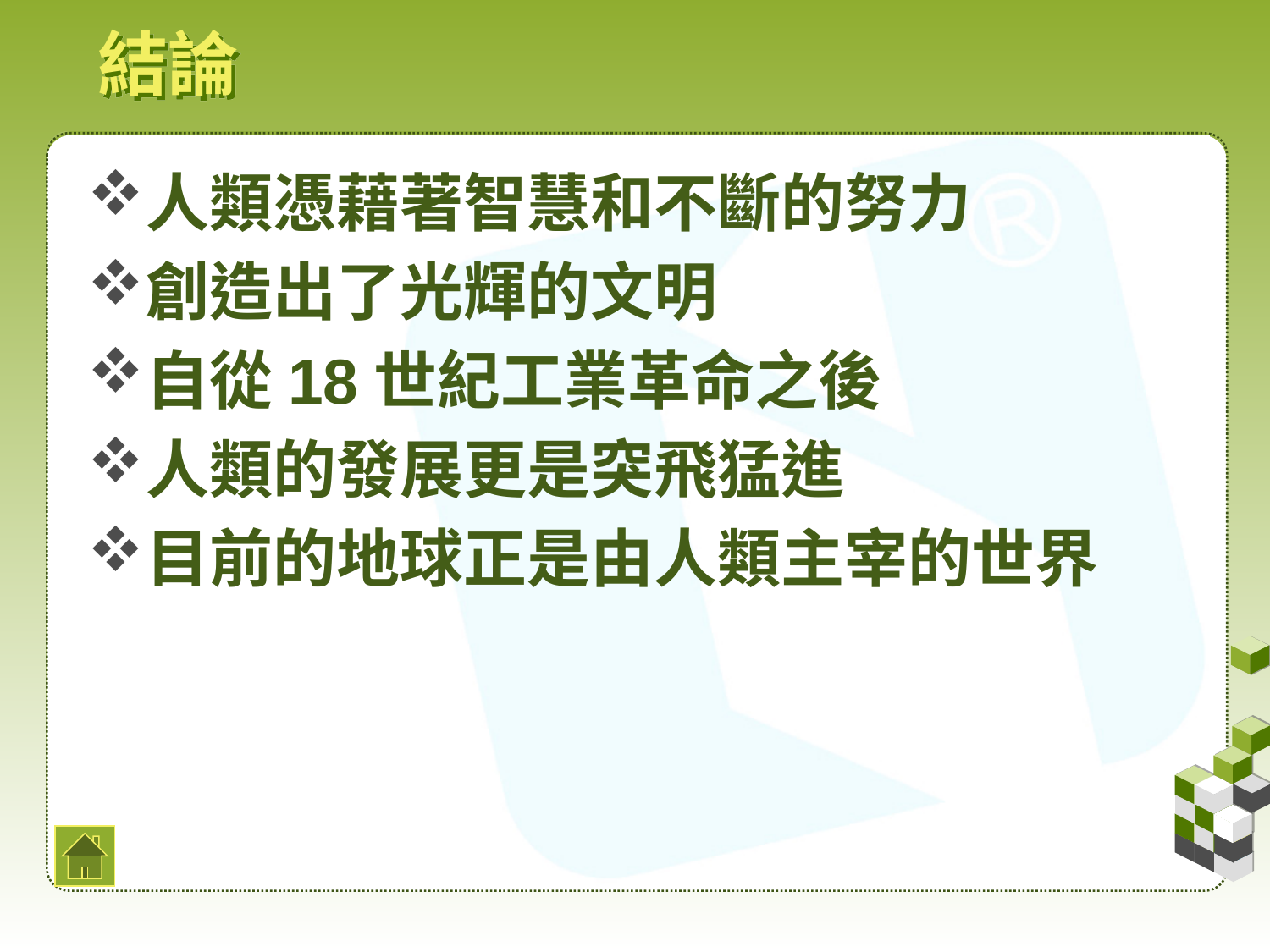

# 結論
人類憑藉著智慧和不斷的努力
創造出了光輝的文明
自從18世紀工業革命之後
人類的發展更是突飛猛進
目前的地球正是由人類主宰的世界